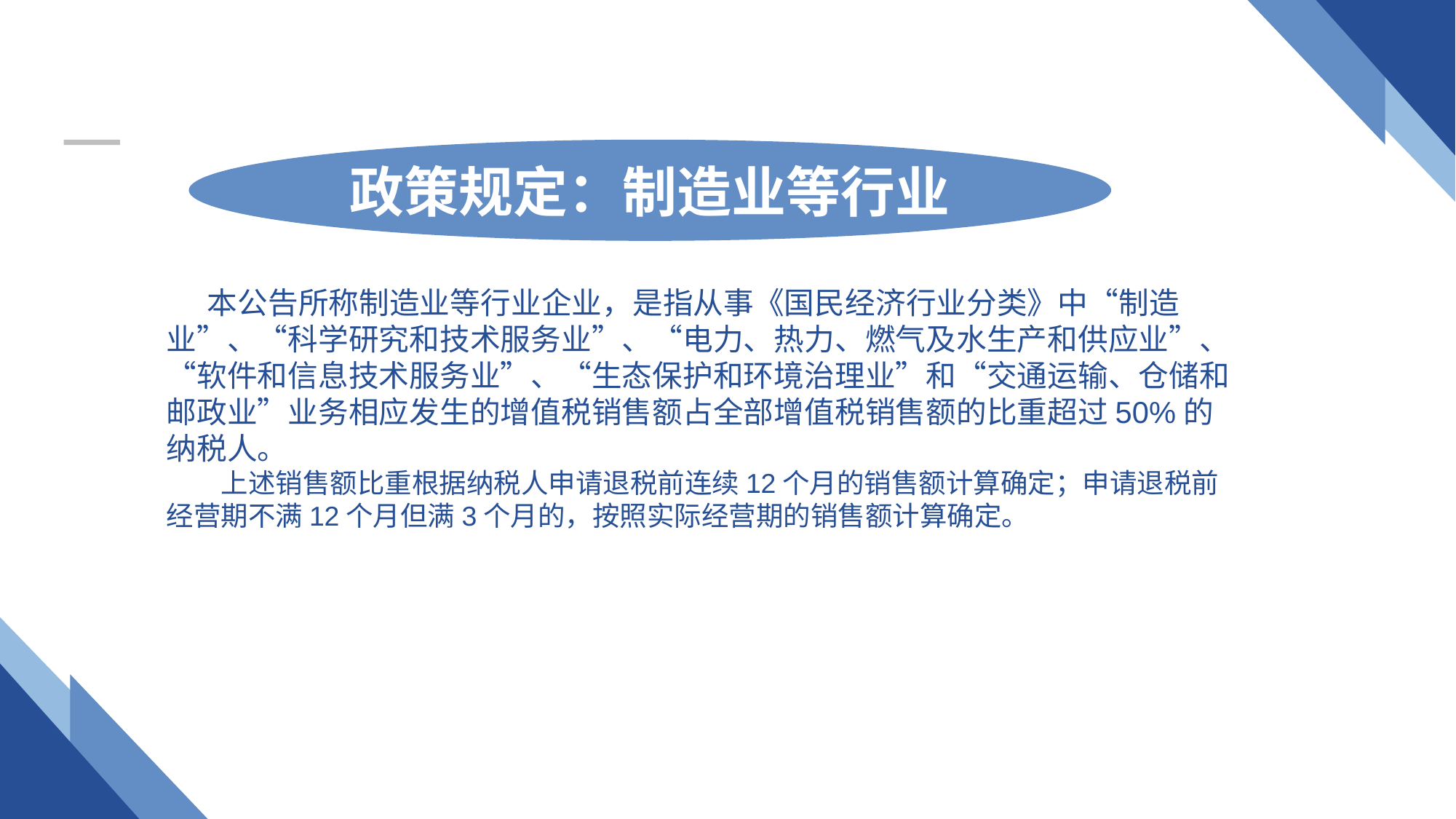

政策规定：制造业等行业
     本公告所称制造业等行业企业，是指从事《国民经济行业分类》中“制造业”、“科学研究和技术服务业”、“电力、热力、燃气及水生产和供应业”、“软件和信息技术服务业”、“生态保护和环境治理业”和“交通运输、仓储和邮政业”业务相应发生的增值税销售额占全部增值税销售额的比重超过50%的纳税人。
　　上述销售额比重根据纳税人申请退税前连续12个月的销售额计算确定；申请退税前经营期不满12个月但满3个月的，按照实际经营期的销售额计算确定。